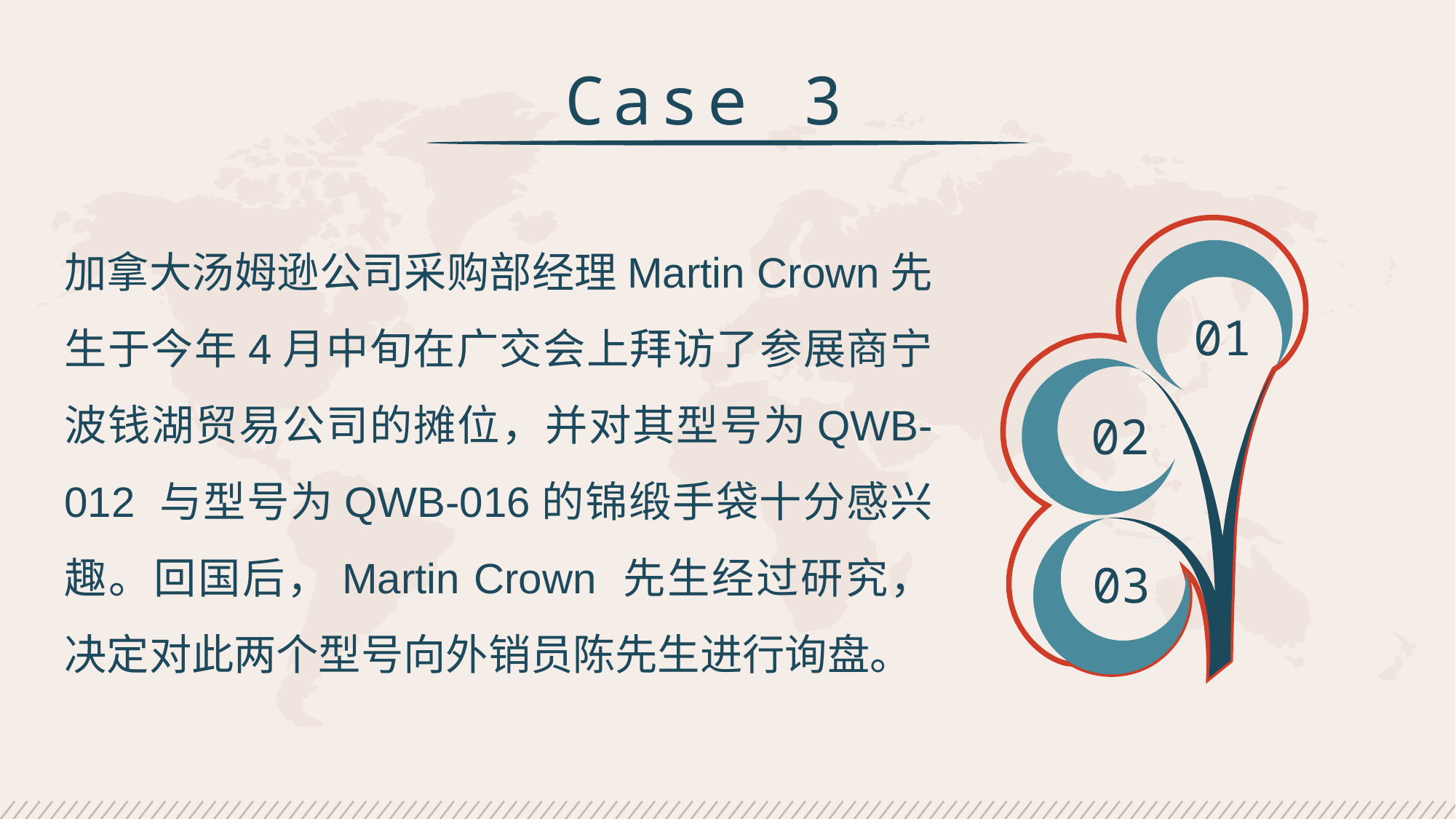

Case 3

加拿大汤姆逊公司采购部经理Martin Crown先生于今年4月中旬在广交会上拜访了参展商宁波钱湖贸易公司的摊位，并对其型号为QWB-012 与型号为QWB-016的锦缎手袋十分感兴趣。回国后，Martin Crown 先生经过研究，决定对此两个型号向外销员陈先生进行询盘。
01
02
03